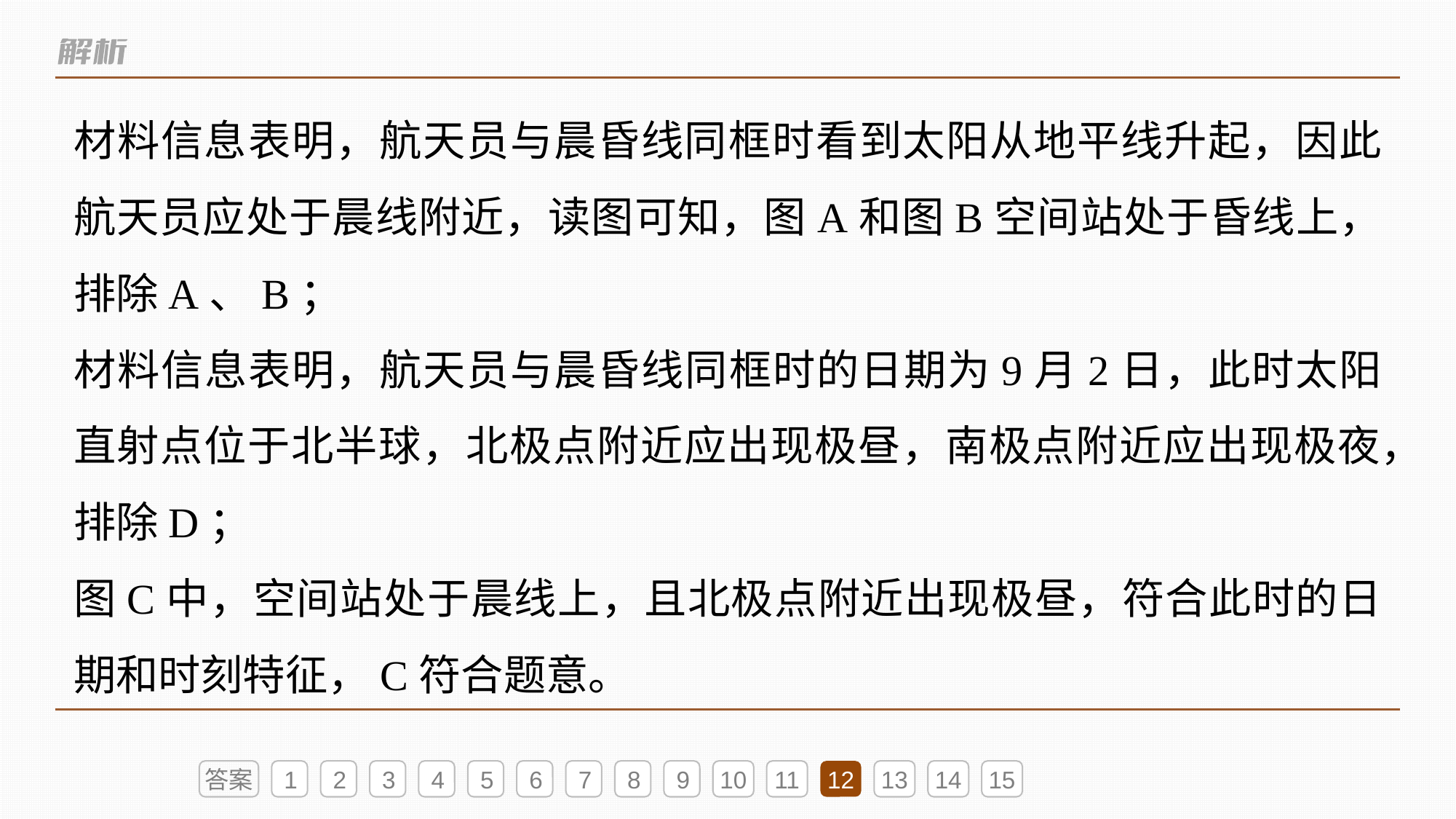

材料信息表明，航天员与晨昏线同框时看到太阳从地平线升起，因此航天员应处于晨线附近，读图可知，图A和图B空间站处于昏线上，排除A、B；
材料信息表明，航天员与晨昏线同框时的日期为9月2日，此时太阳直射点位于北半球，北极点附近应出现极昼，南极点附近应出现极夜，排除D；
图C中，空间站处于晨线上，且北极点附近出现极昼，符合此时的日期和时刻特征，C符合题意。
答案
1
2
3
4
5
6
7
8
9
10
11
12
13
14
15